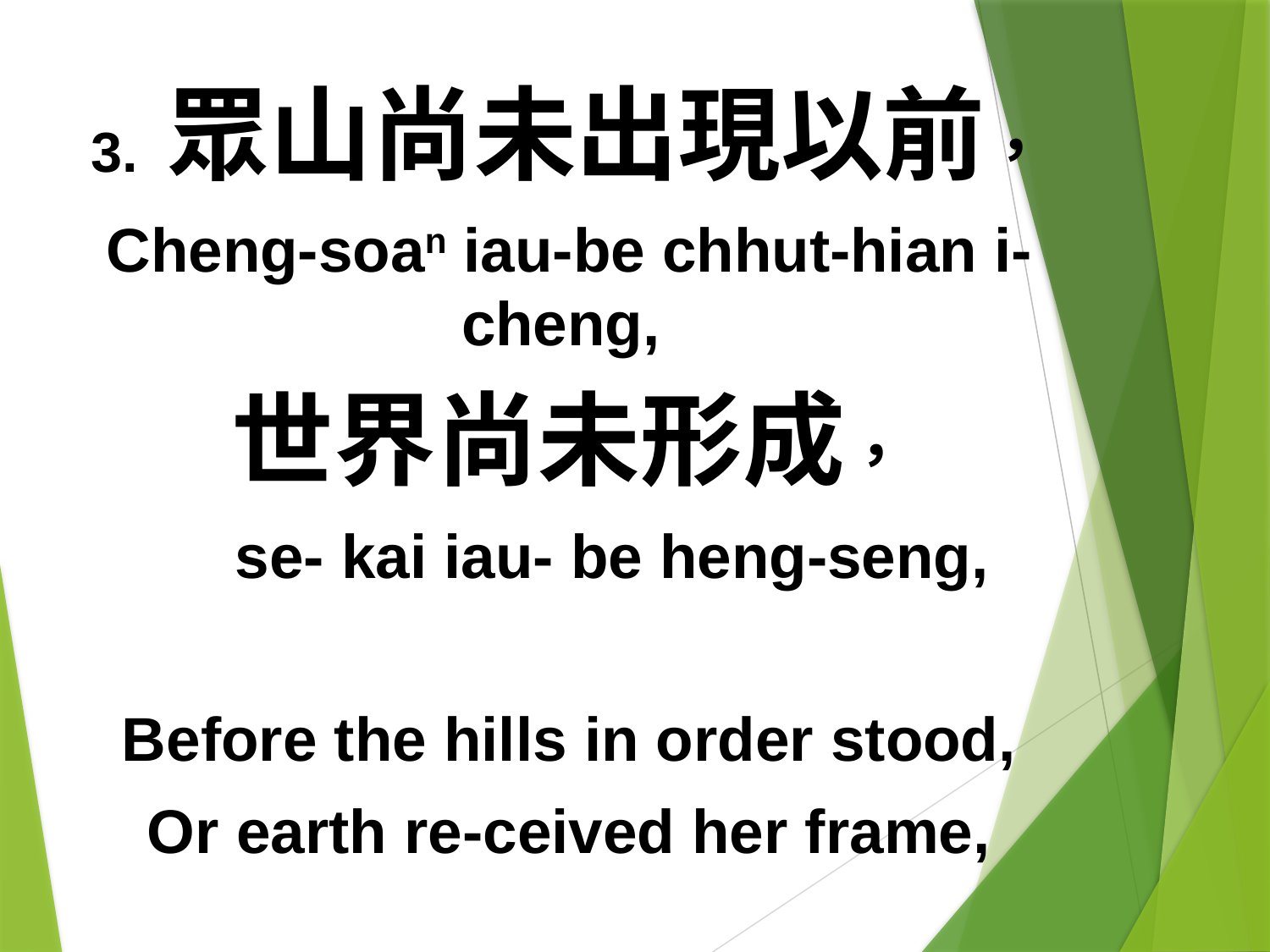

3. 眾山尚未出現以前，
Cheng-soan iau-be chhut-hian i-cheng,
世界尚未形成，
     se- kai iau- be heng-seng,

Before the hills in order stood,
Or earth re-ceived her frame,